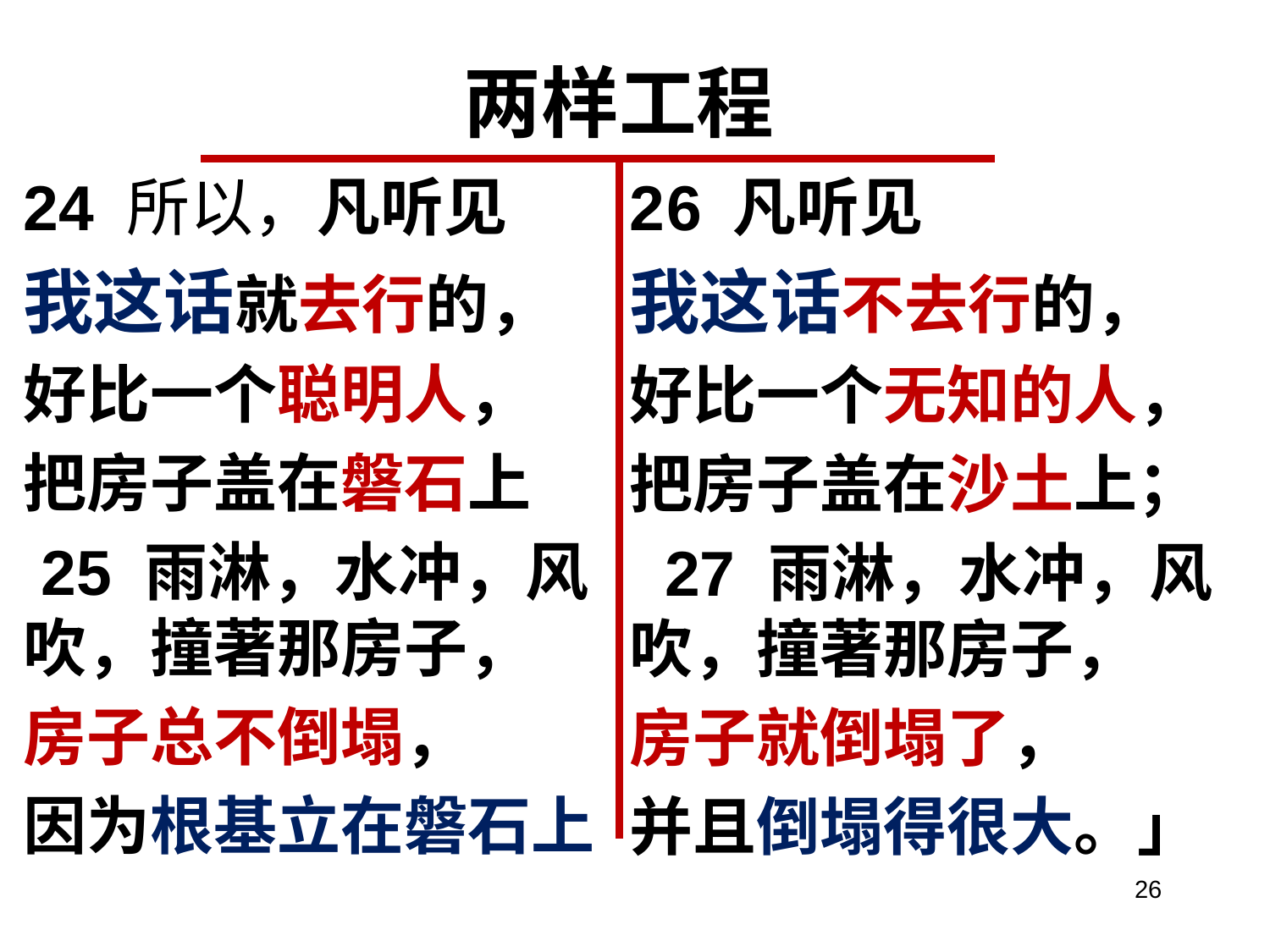

# 两样工程
24 所以，凡听见
我这话就去行的，
好比一个聪明人，
把房子盖在磐石上
 25 雨淋，水冲，风吹，撞著那房子，
房子总不倒塌，
因为根基立在磐石上
凡听见
我这话不去行的，
好比一个无知的人，
把房子盖在沙土上；
  27 雨淋，水冲，风吹，撞著那房子，
房子就倒塌了，
并且倒塌得很大。」

26